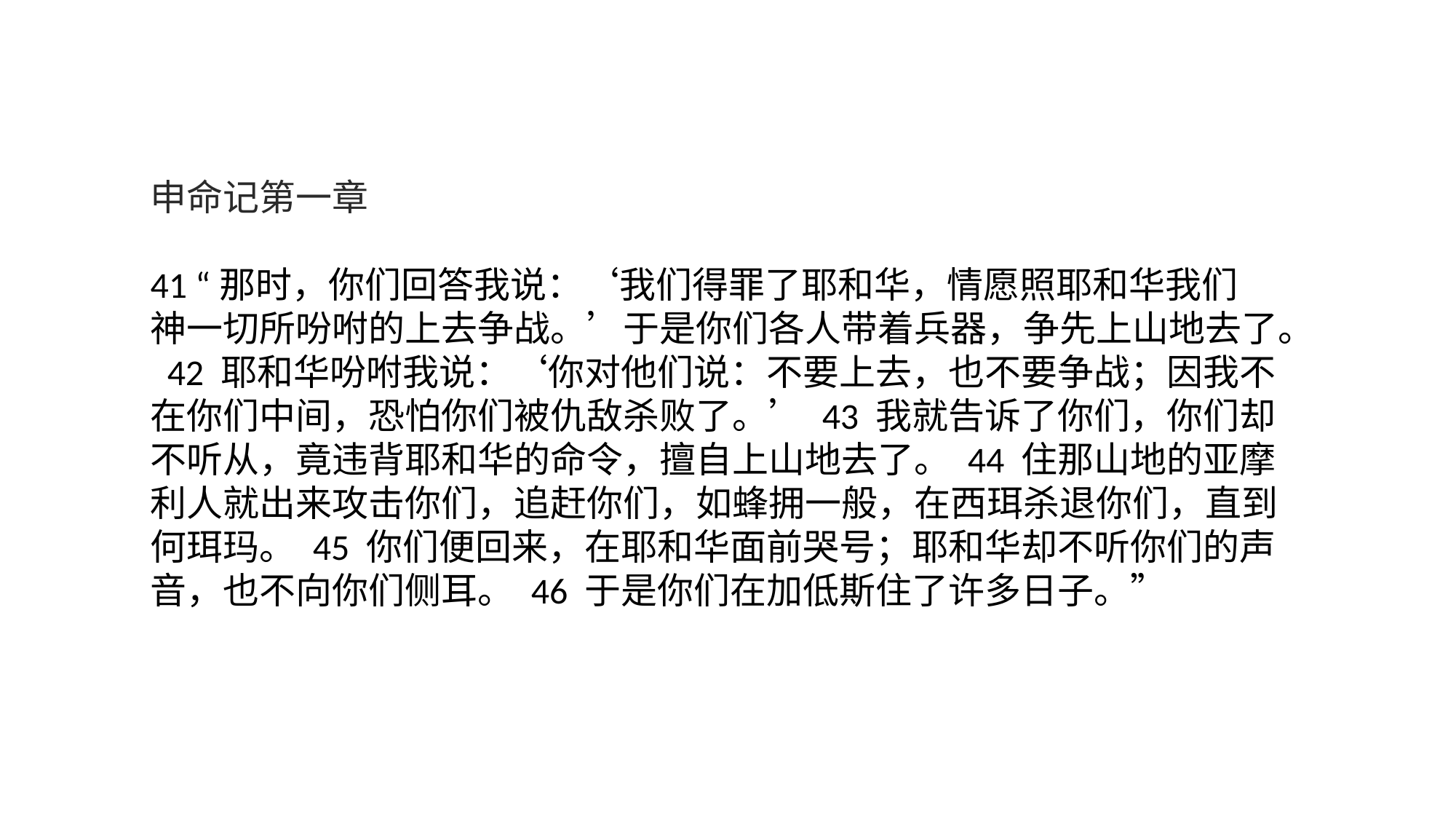

申命记第一章

41 “那时，你们回答我说：‘我们得罪了耶和华，情愿照耶和华我们　神一切所吩咐的上去争战。’于是你们各人带着兵器，争先上山地去了。 42 耶和华吩咐我说：‘你对他们说：不要上去，也不要争战；因我不在你们中间，恐怕你们被仇敌杀败了。’ 43 我就告诉了你们，你们却不听从，竟违背耶和华的命令，擅自上山地去了。 44 住那山地的亚摩利人就出来攻击你们，追赶你们，如蜂拥一般，在西珥杀退你们，直到何珥玛。 45 你们便回来，在耶和华面前哭号；耶和华却不听你们的声音，也不向你们侧耳。 46 于是你们在加低斯住了许多日子。”